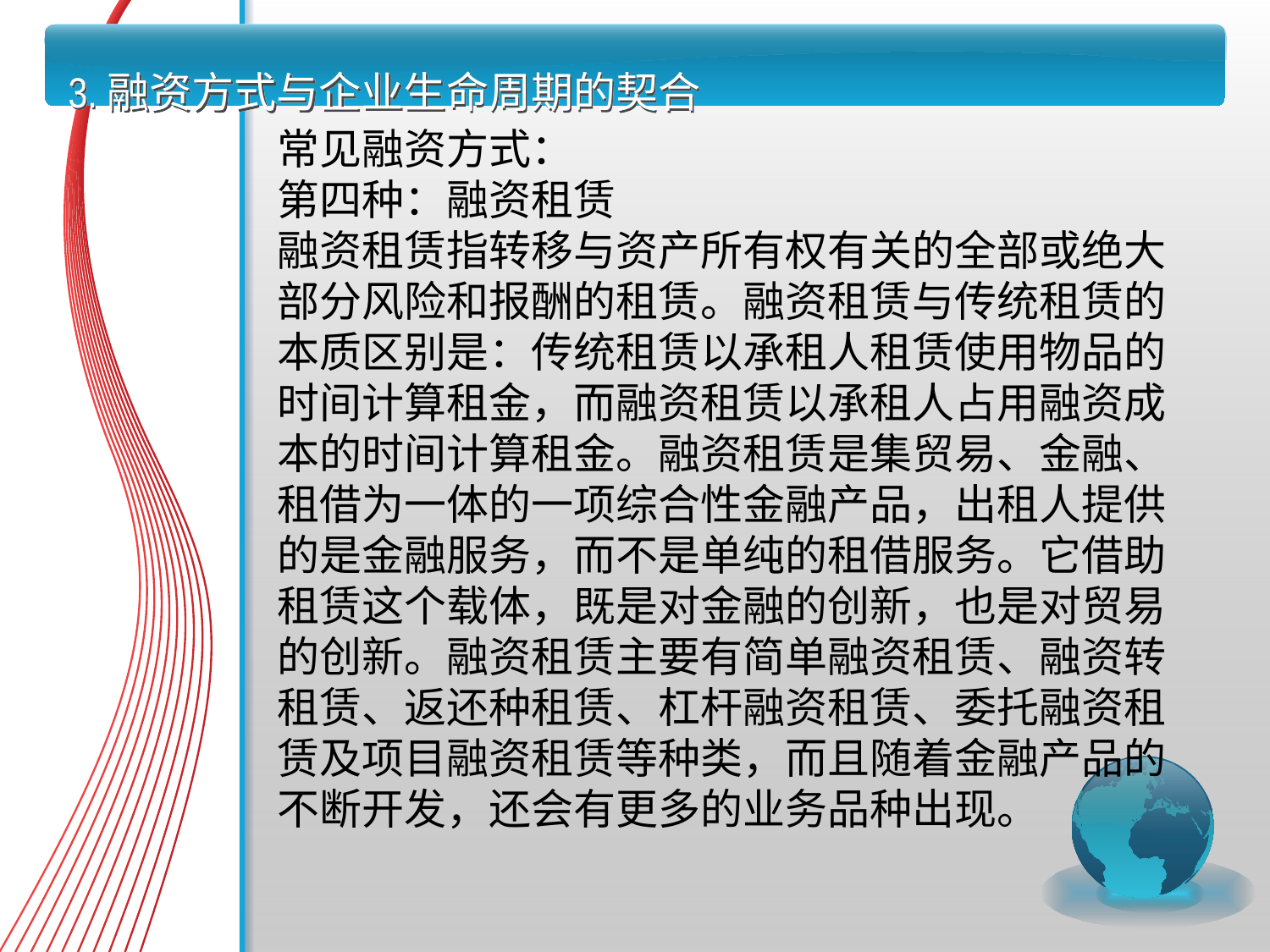

# 3.融资方式与企业生命周期的契合
常见融资方式：
第四种：融资租赁
融资租赁指转移与资产所有权有关的全部或绝大部分风险和报酬的租赁。融资租赁与传统租赁的本质区别是：传统租赁以承租人租赁使用物品的时间计算租金，而融资租赁以承租人占用融资成本的时间计算租金。融资租赁是集贸易、金融、租借为一体的一项综合性金融产品，出租人提供的是金融服务，而不是单纯的租借服务。它借助租赁这个载体，既是对金融的创新，也是对贸易的创新。融资租赁主要有简单融资租赁、融资转租赁、返还种租赁、杠杆融资租赁、委托融资租赁及项目融资租赁等种类，而且随着金融产品的不断开发，还会有更多的业务品种出现。